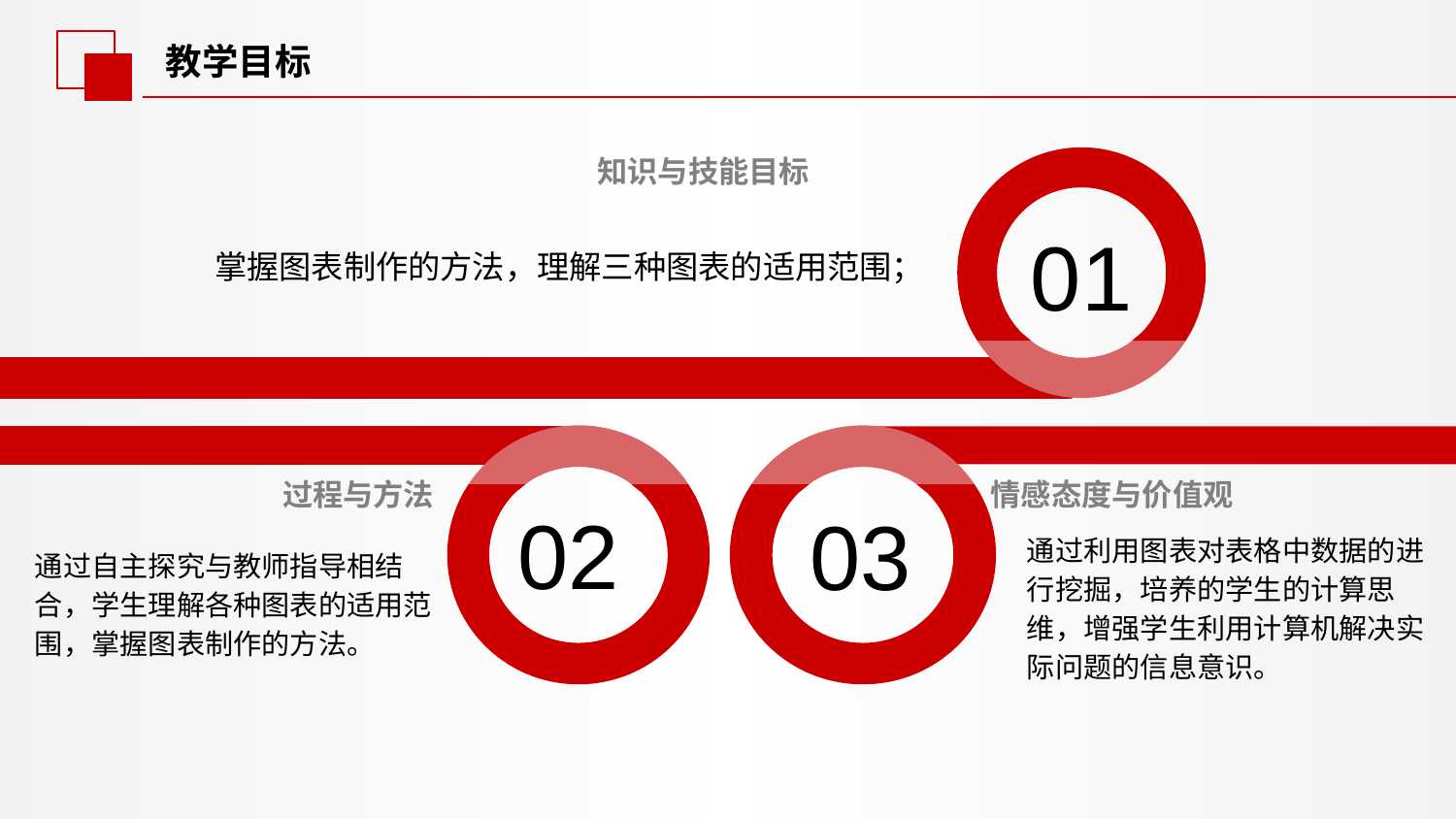

教学目标
知识与技能目标

01
掌握图表制作的方法，理解三种图表的适用范围；

过程与方法
情感态度与价值观
02
03
通过利用图表对表格中数据的进行挖掘，培养的学生的计算思维，增强学生利用计算机解决实际问题的信息意识。

通过自主探究与教师指导相结合，学生理解各种图表的适用范围，掌握图表制作的方法。